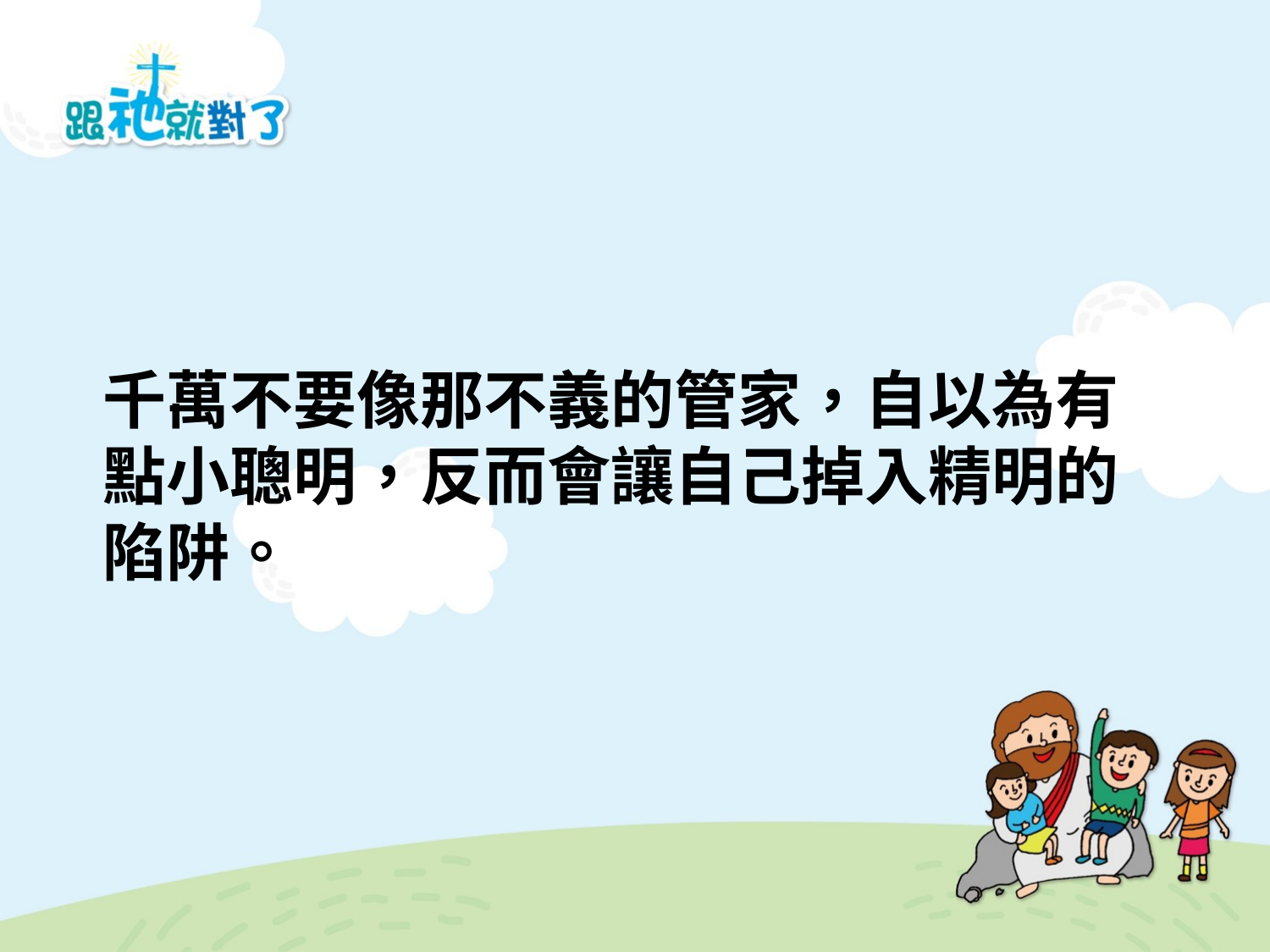

千萬不要像那不義的管家，自以為有點小聰明，反而會讓自己掉入精明的陷阱。